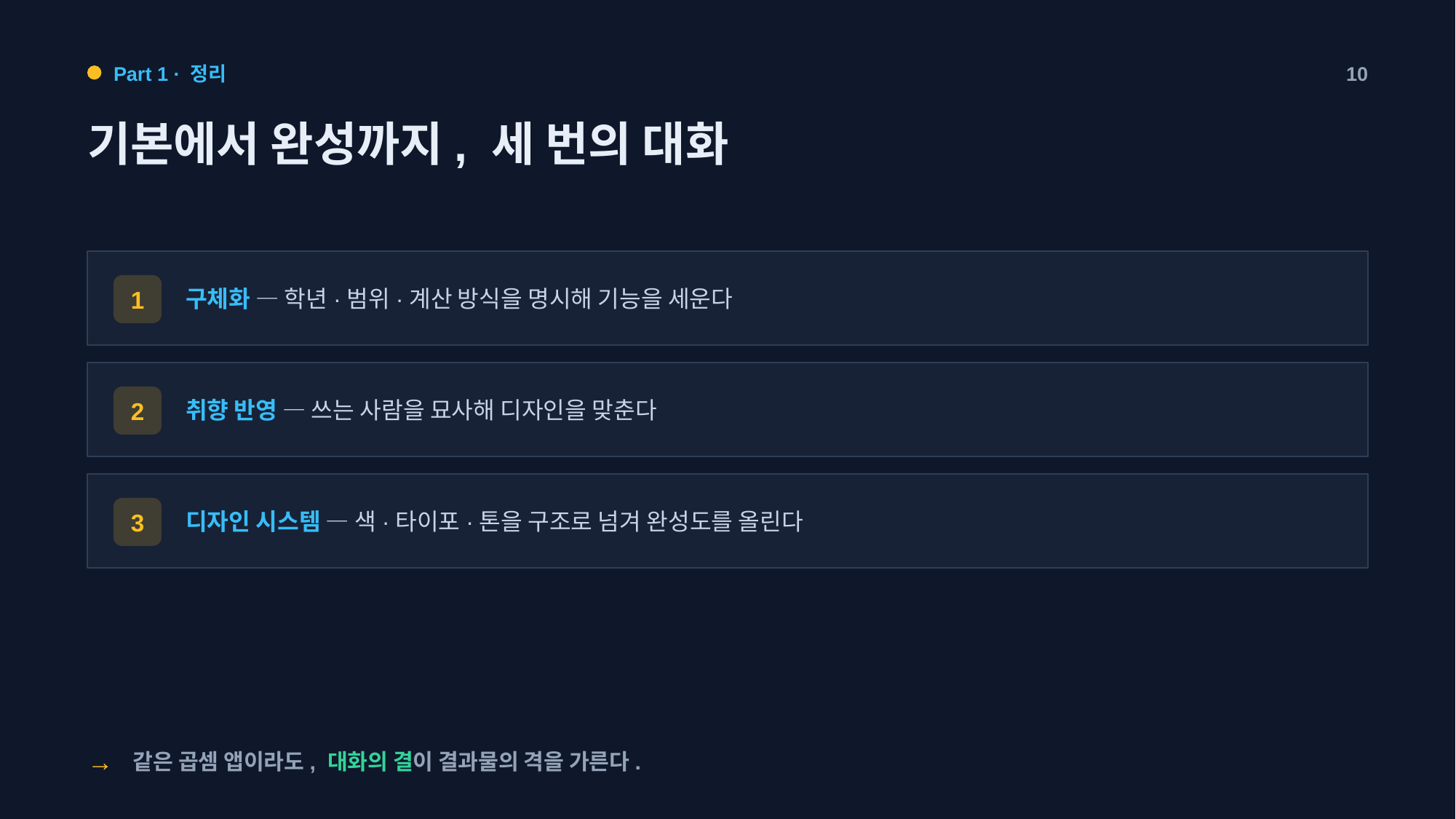

Part 1 · 정리
10

기본에서 완성까지, 세 번의 대화

구체화 — 학년·범위·계산 방식을 명시해 기능을 세운다

1

취향 반영 — 쓰는 사람을 묘사해 디자인을 맞춘다

2

디자인 시스템 — 색·타이포·톤을 구조로 넘겨 완성도를 올린다

3
→
같은 곱셈 앱이라도, 대화의 결이 결과물의 격을 가른다.